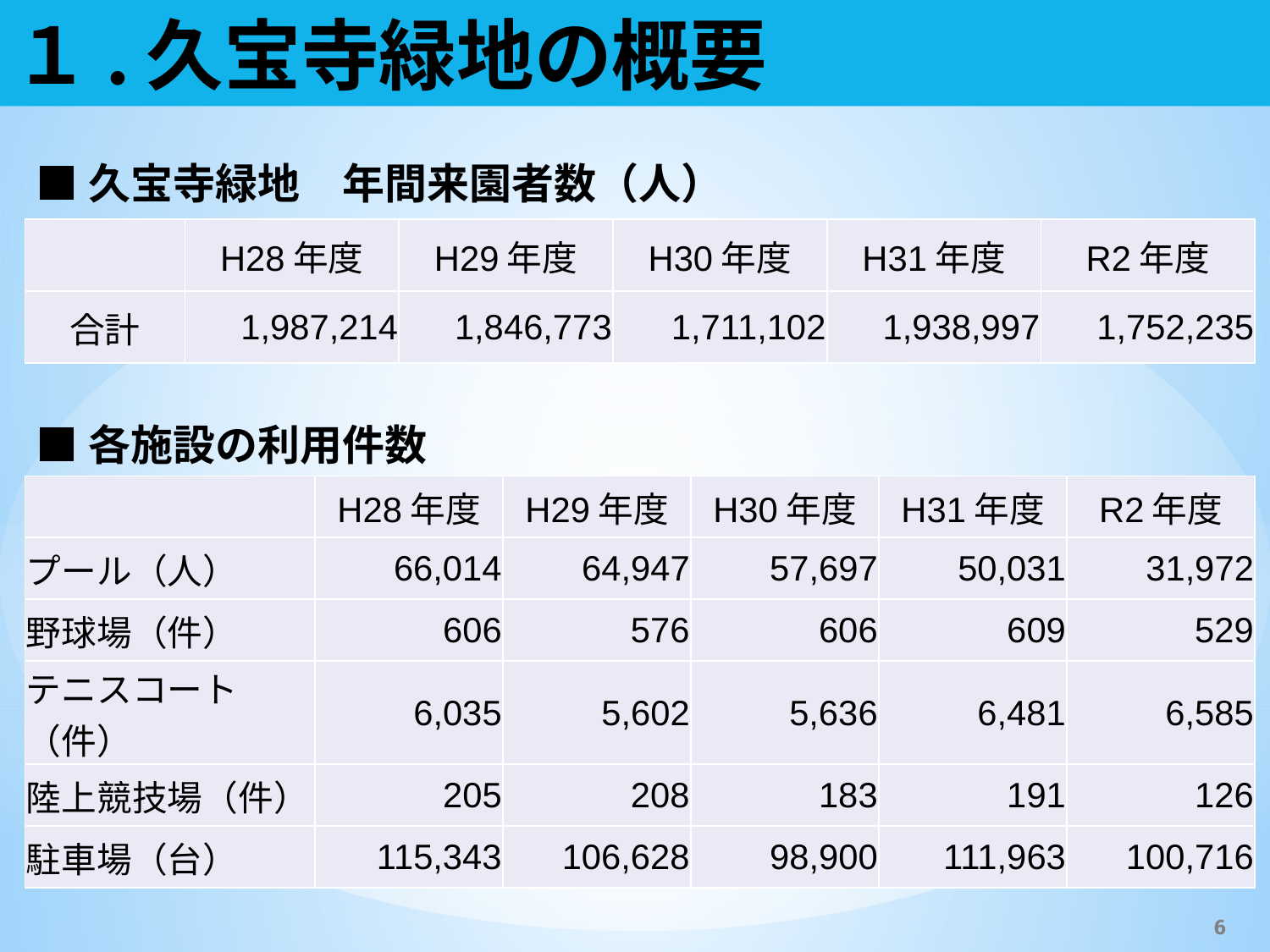

# １.久宝寺緑地の概要
■久宝寺緑地　年間来園者数（人）
|  | H28年度 | H29年度 | H30年度 | H31年度 | R2年度 |
| --- | --- | --- | --- | --- | --- |
| 合計 | 1,987,214 | 1,846,773 | 1,711,102 | 1,938,997 | 1,752,235 |
■各施設の利用件数
|  | H28年度 | H29年度 | H30年度 | H31年度 | R2年度 |
| --- | --- | --- | --- | --- | --- |
| プール（人） | 66,014 | 64,947 | 57,697 | 50,031 | 31,972 |
| 野球場（件） | 606 | 576 | 606 | 609 | 529 |
| テニスコート（件） | 6,035 | 5,602 | 5,636 | 6,481 | 6,585 |
| 陸上競技場（件） | 205 | 208 | 183 | 191 | 126 |
| 駐車場（台） | 115,343 | 106,628 | 98,900 | 111,963 | 100,716 |
6